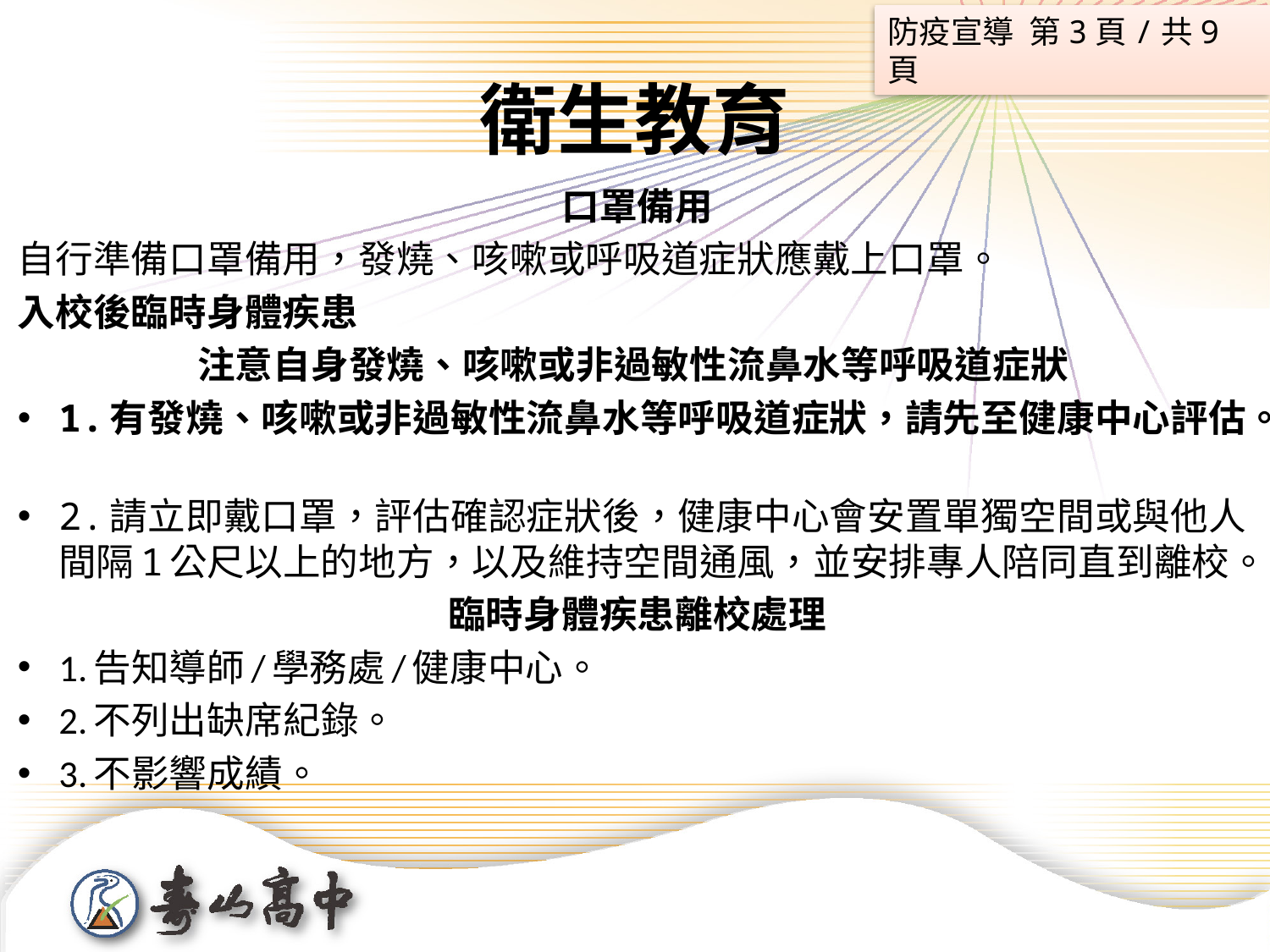

防疫宣導  第3頁/共9頁
# 衛生教育
口罩備用
自行準備口罩備用，發燒、咳嗽或呼吸道症狀應戴上口罩。
入校後臨時身體疾患
注意自身發燒、咳嗽或非過敏性流鼻水等呼吸道症狀
1.有發燒、咳嗽或非過敏性流鼻水等呼吸道症狀，請先至健康中心評估。
2.請立即戴口罩，評估確認症狀後，健康中心會安置單獨空間或與他人間隔1公尺以上的地方，以及維持空間通風，並安排專人陪同直到離校。
臨時身體疾患離校處理
1.告知導師/學務處/健康中心。
2.不列出缺席紀錄。
3.不影響成績。